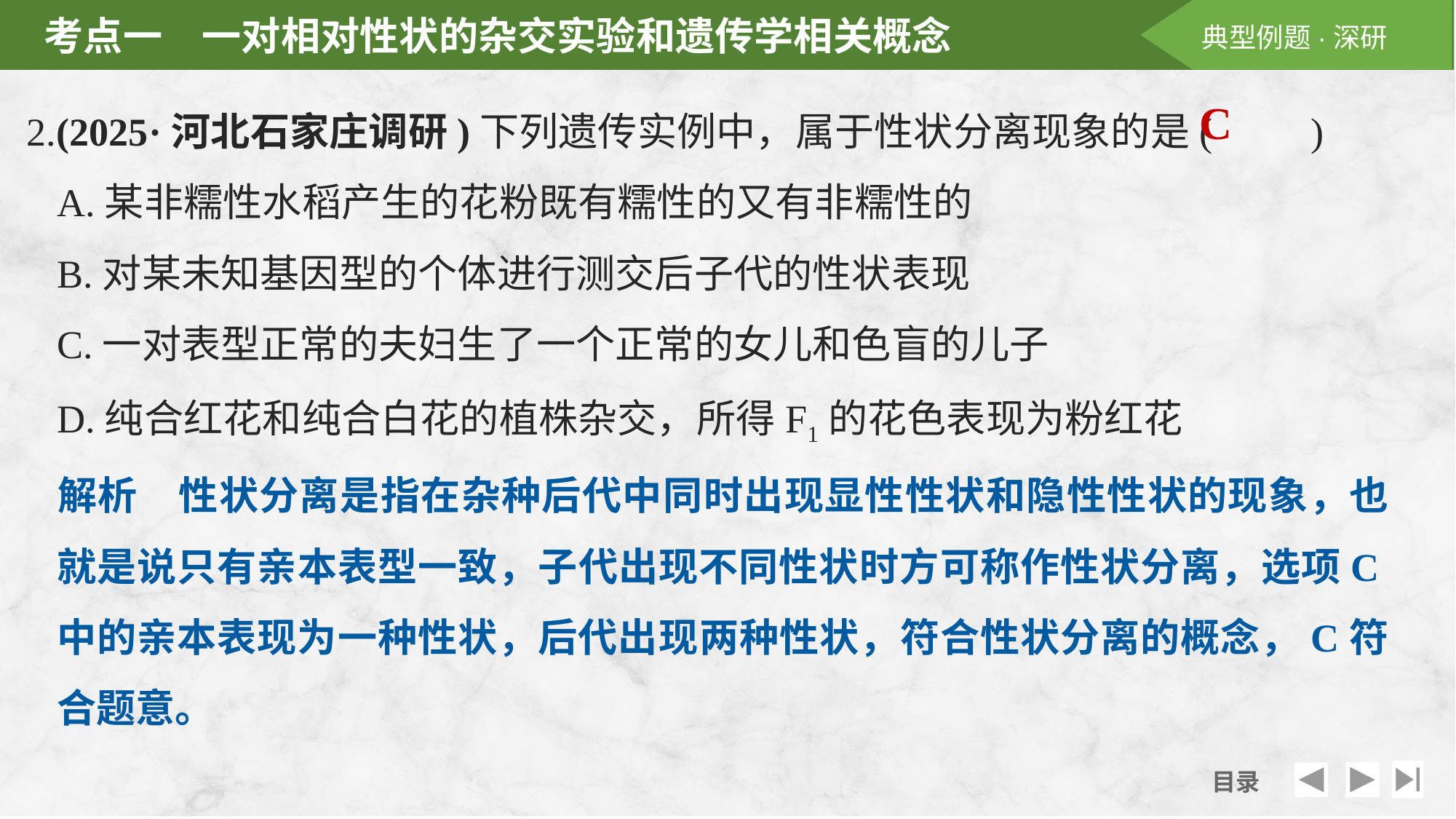

2.(2025·河北石家庄调研)下列遗传实例中，属于性状分离现象的是(　　)
	A.某非糯性水稻产生的花粉既有糯性的又有非糯性的
	B.对某未知基因型的个体进行测交后子代的性状表现
	C.一对表型正常的夫妇生了一个正常的女儿和色盲的儿子
	D.纯合红花和纯合白花的植株杂交，所得F1的花色表现为粉红花
	解析　性状分离是指在杂种后代中同时出现显性性状和隐性性状的现象，也就是说只有亲本表型一致，子代出现不同性状时方可称作性状分离，选项C中的亲本表现为一种性状，后代出现两种性状，符合性状分离的概念，C符合题意。
C